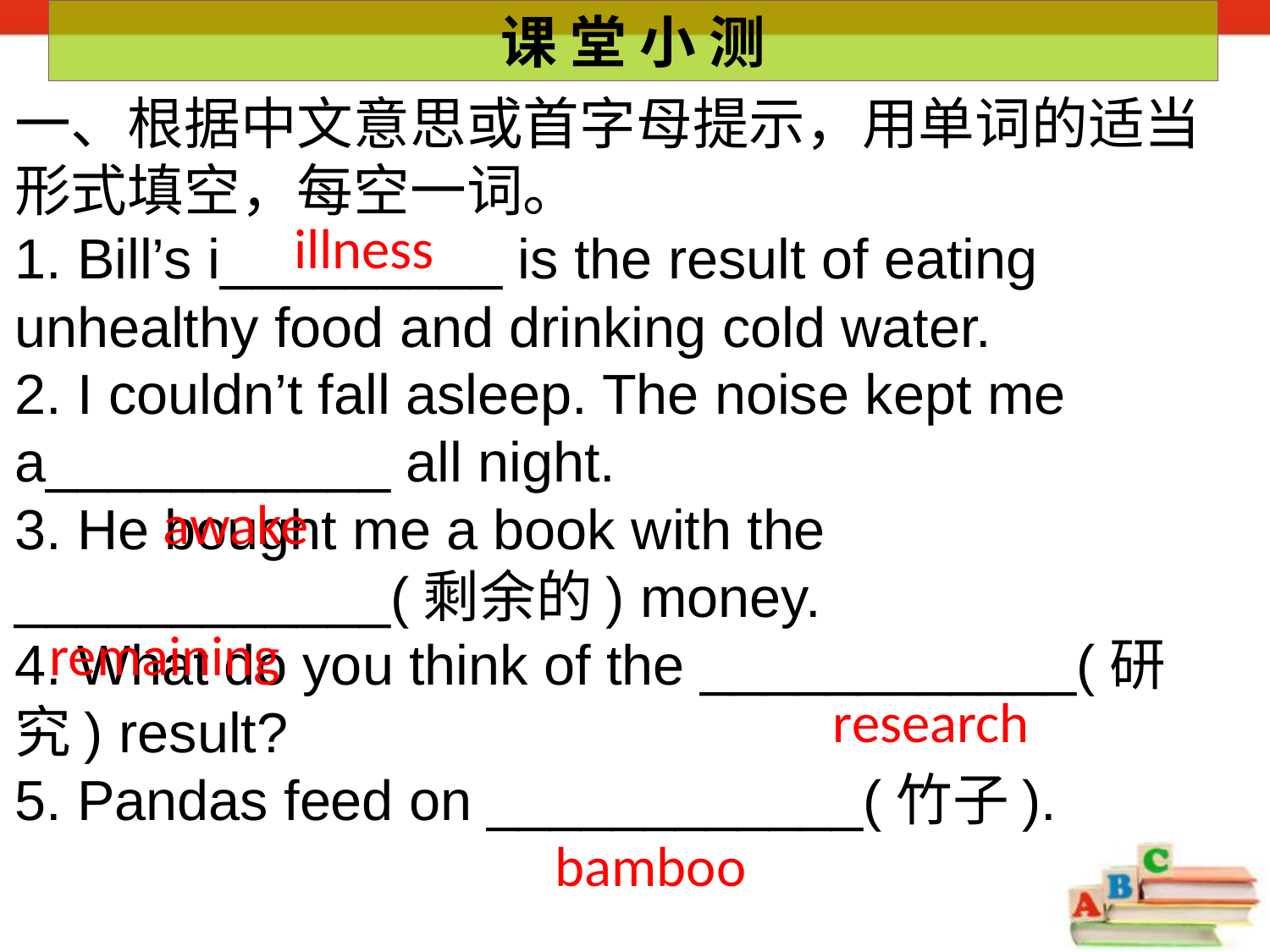

课 堂 小 测
一、根据中文意思或首字母提示，用单词的适当形式填空，每空一词。
1. Bill’s i_________ is the result of eating unhealthy food and drinking cold water.
2. I couldn’t fall asleep. The noise kept me a___________ all night.
3. He bought me a book with the ____________(剩余的) money.
4. What do you think of the ____________(研究) result?
5. Pandas feed on ____________(竹子).
illness
awake
remaining
research
bamboo